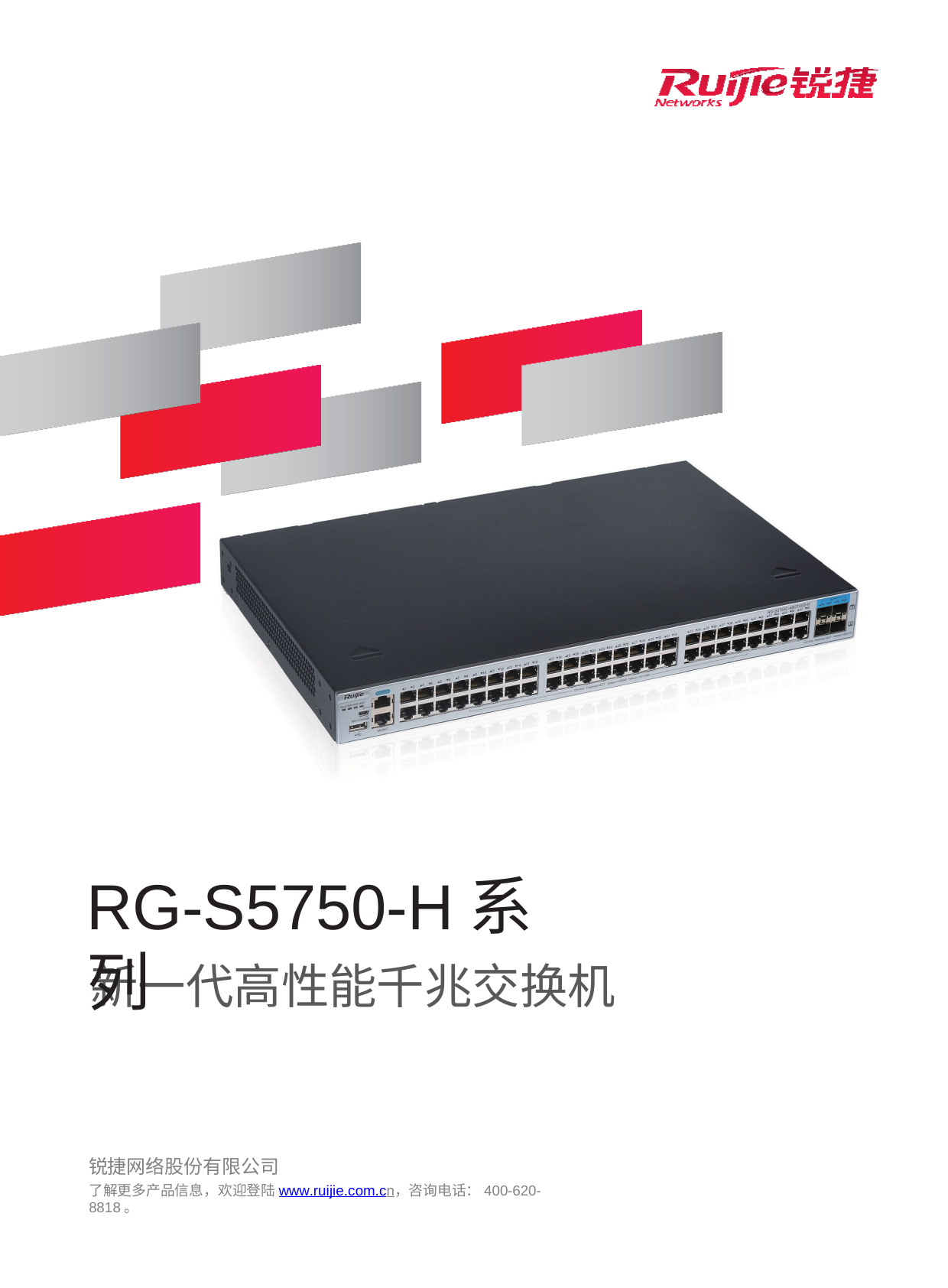

RG-S5750-H系列
新一代高性能千兆交换机
锐捷网络股份有限公司
了解更多产品信息，欢迎登陆www.ruijie.com.cn，咨询电话：400-620-8818。